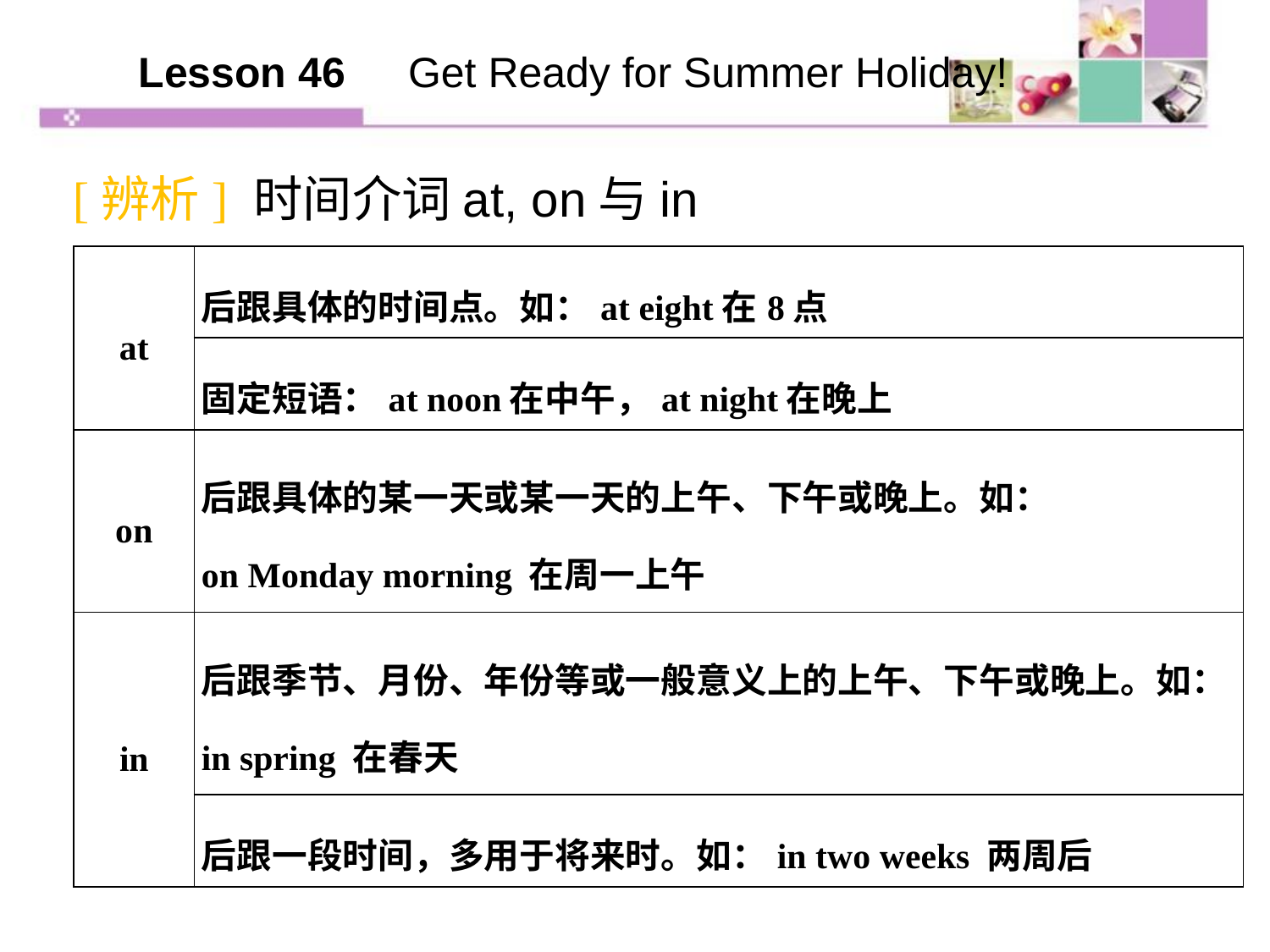

Lesson 46　Get Ready for Summer Holiday!
[辨析] 时间介词at, on与in
| at | 后跟具体的时间点。如：at eight在8点 |
| --- | --- |
|  | 固定短语：at noon在中午，at night在晚上 |
| on | 后跟具体的某一天或某一天的上午、下午或晚上。如： on Monday morning 在周一上午 |
| in | 后跟季节、月份、年份等或一般意义上的上午、下午或晚上。如：in spring 在春天 |
|  | 后跟一段时间，多用于将来时。如：in two weeks 两周后 |